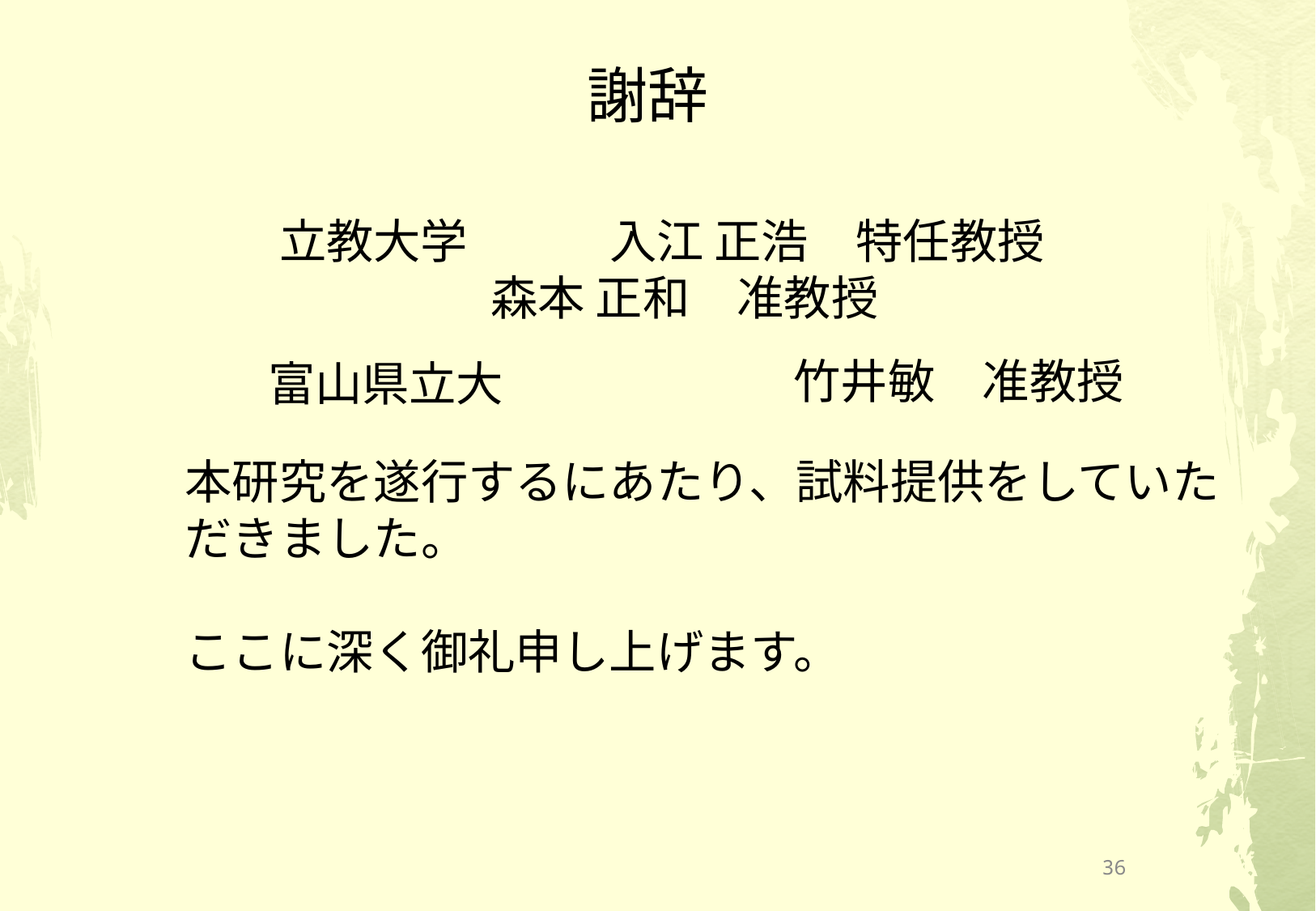

謝辞
立教大学　         入江 正浩　特任教授
                   森本 正和　准教授
竹井敏　准教授
富山県立大
本研究を遂行するにあたり、試料提供をしていただきました。

ここに深く御礼申し上げます。
36